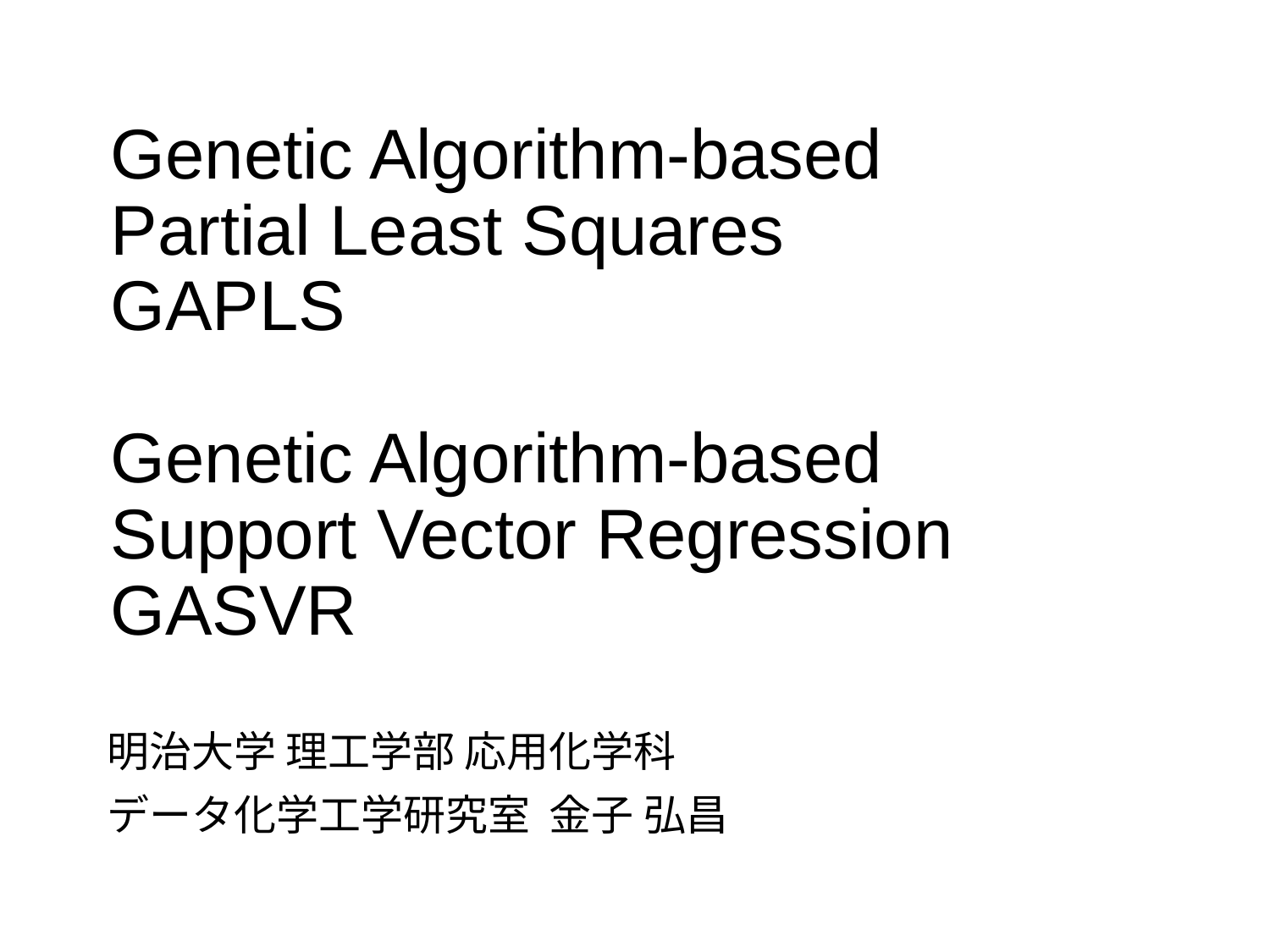

1
# Genetic Algorithm-based Partial Least Squares GAPLS Genetic Algorithm-based Support Vector Regression GASVR
明治大学 理工学部 応用化学科
データ化学工学研究室  金子 弘昌